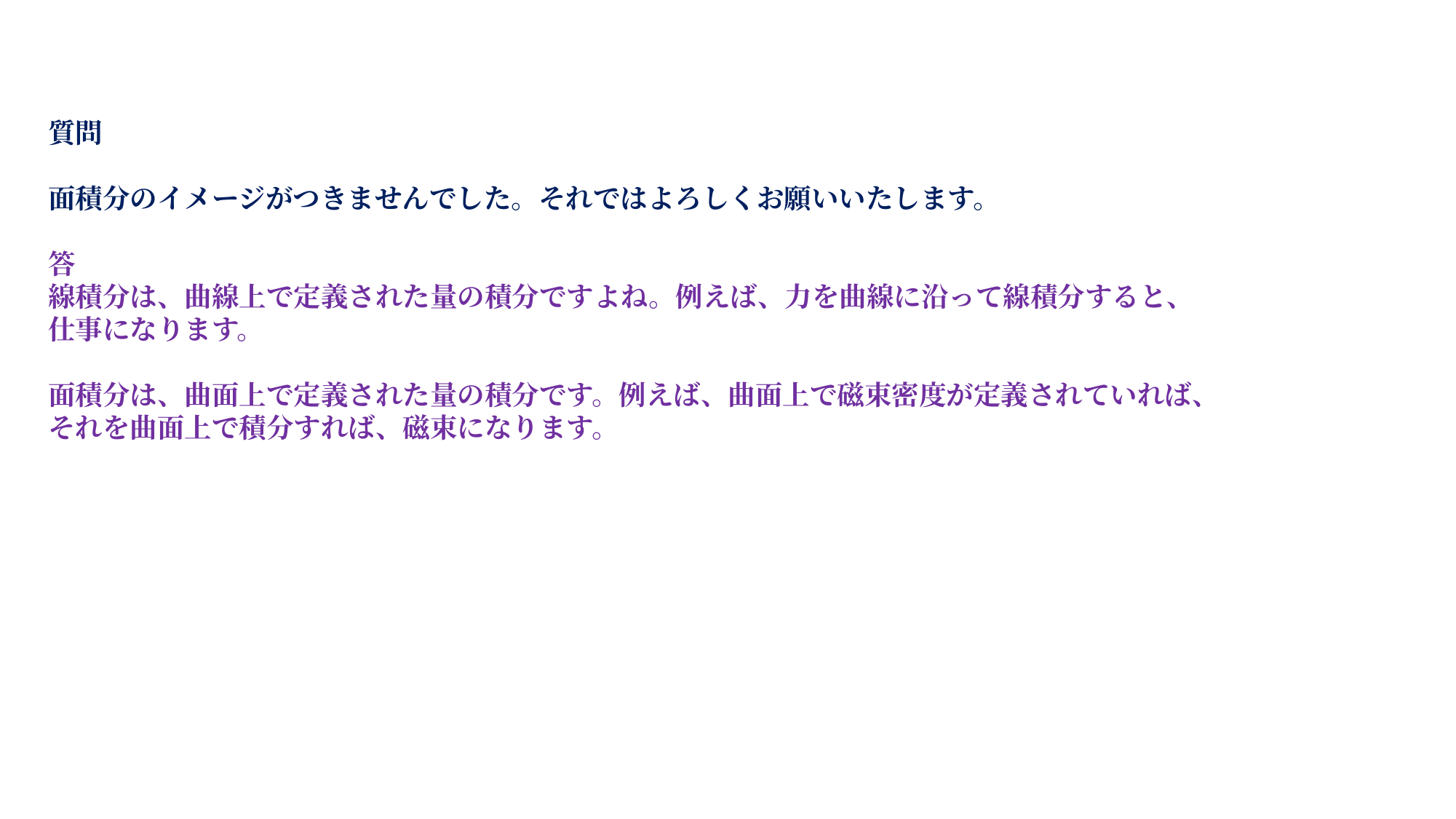

# 質問 面積分のイメージがつきませんでした。それではよろしくお願いいたします。 答 線積分は、曲線上で定義された量の積分ですよね。例えば、力を曲線に沿って線積分すると、 仕事になります。 面積分は、曲面上で定義された量の積分です。例えば、曲面上で磁束密度が定義されていれば、 それを曲面上で積分すれば、磁束になります。